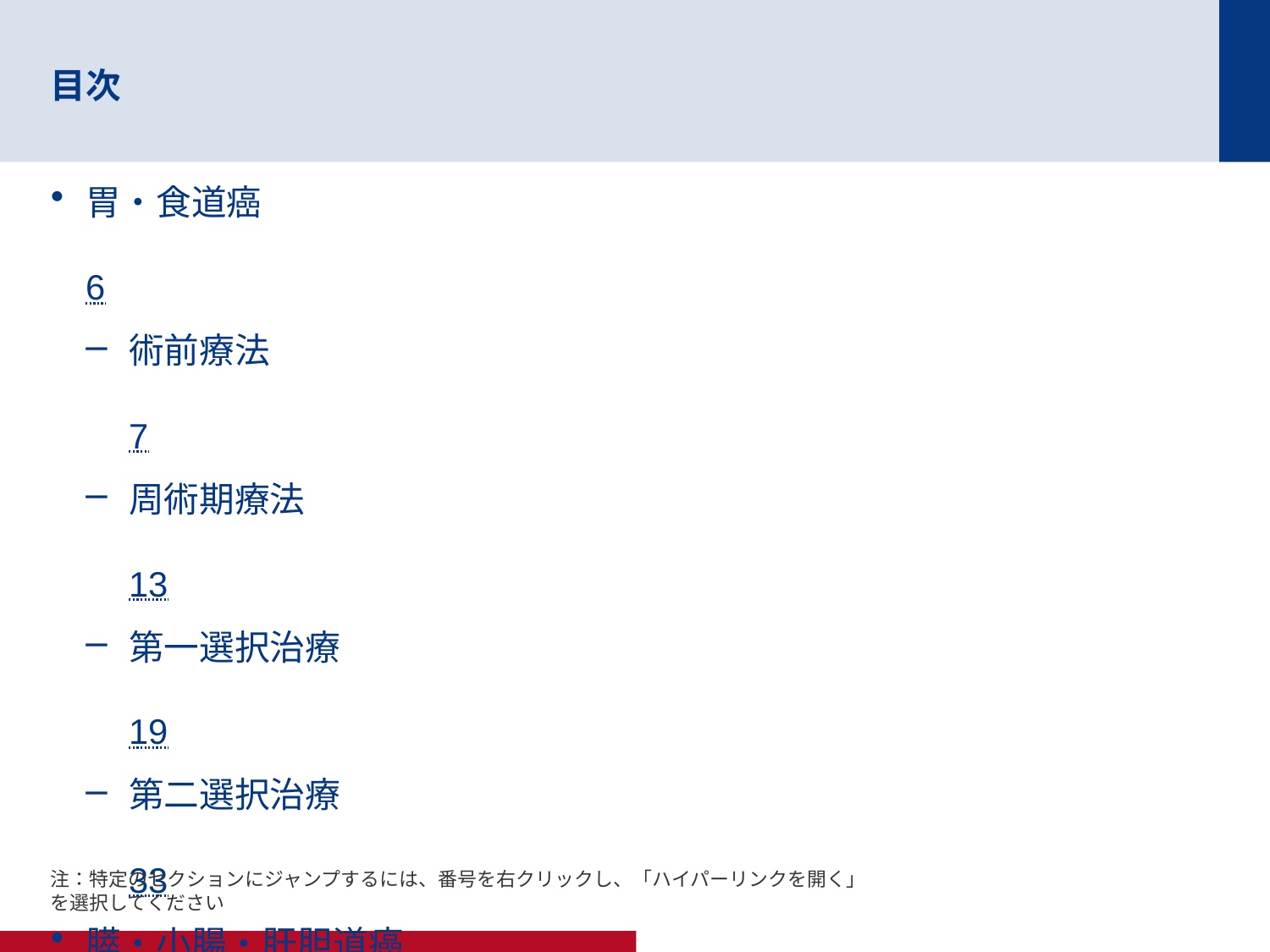

# 目次
胃・食道癌	6
術前療法	7
周術期療法	13
第一選択治療	19
第二選択治療	33
膵・小腸・肝胆道癌 	43
膵癌	44
胆嚢癌	50
肝細胞癌	56
神経内分泌腫瘍	62

注：特定のセクションにジャンプするには、番号を右クリックし、「ハイパーリンクを開く」を選択してください